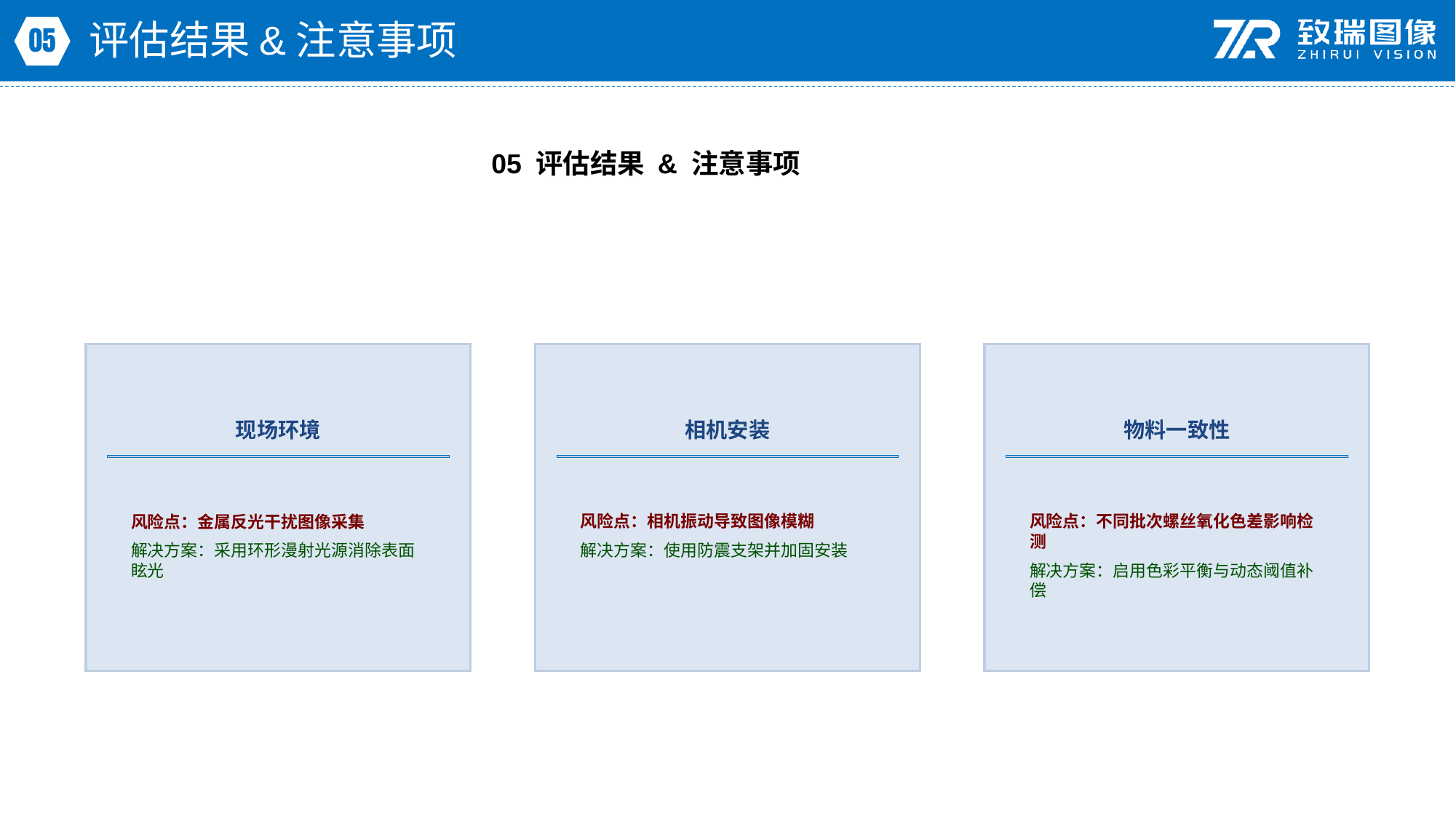

评估结果&注意事项
05

05 评估结果 & 注意事项

现场环境

相机安装

物料一致性

风险点：金属反光干扰图像采集
解决方案：采用环形漫射光源消除表面眩光

风险点：相机振动导致图像模糊
解决方案：使用防震支架并加固安装

风险点：不同批次螺丝氧化色差影响检测
解决方案：启用色彩平衡与动态阈值补偿